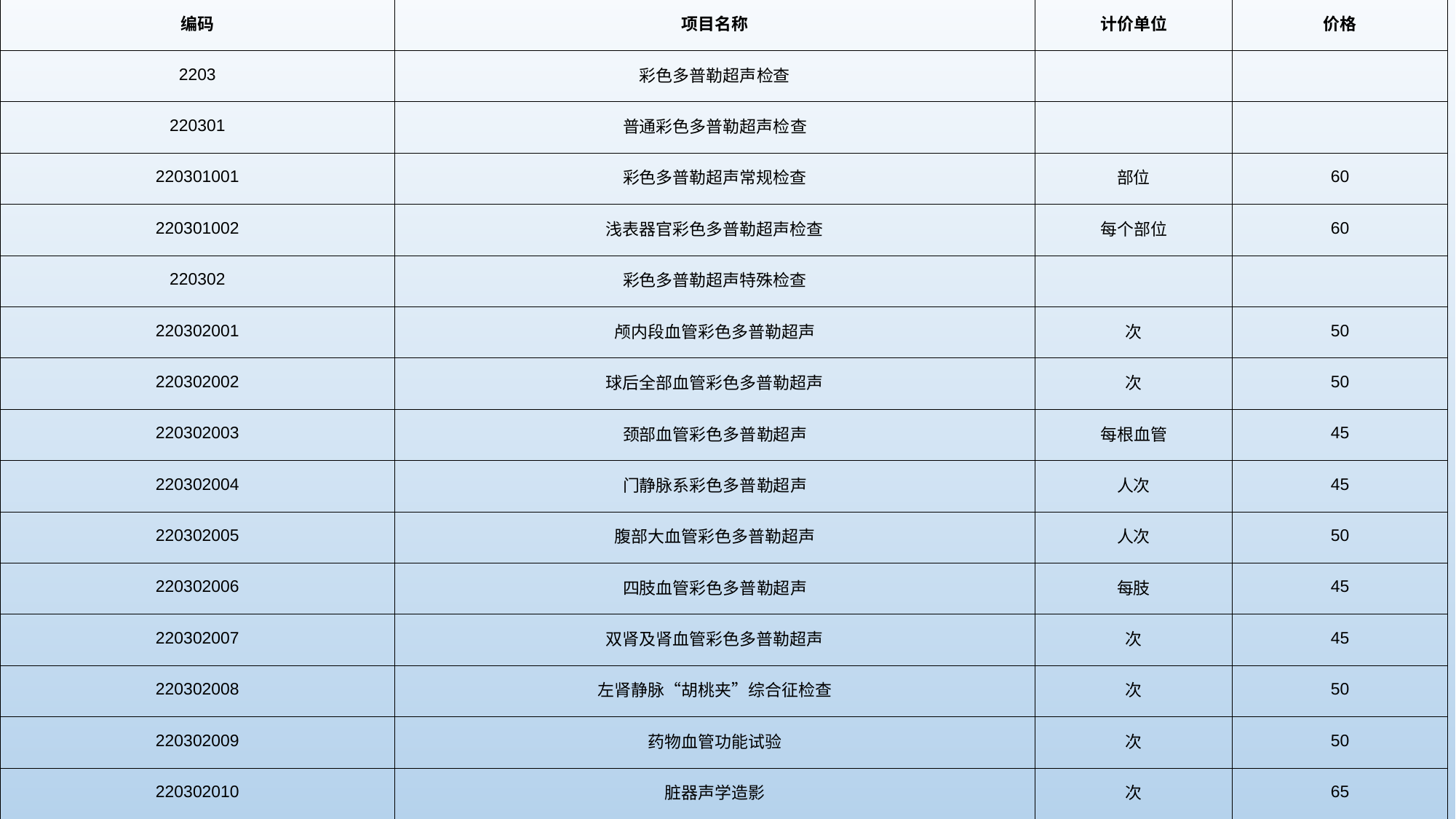

| 编码 | 项目名称 | 计价单位 | 价格 |
| --- | --- | --- | --- |
| 2203 | 彩色多普勒超声检查 |  |  |
| 220301 | 普通彩色多普勒超声检查 |  |  |
| 220301001 | 彩色多普勒超声常规检查 | 部位 | 60 |
| 220301002 | 浅表器官彩色多普勒超声检查 | 每个部位 | 60 |
| 220302 | 彩色多普勒超声特殊检查 |  |  |
| 220302001 | 颅内段血管彩色多普勒超声 | 次 | 50 |
| 220302002 | 球后全部血管彩色多普勒超声 | 次 | 50 |
| 220302003 | 颈部血管彩色多普勒超声 | 每根血管 | 45 |
| 220302004 | 门静脉系彩色多普勒超声 | 人次 | 45 |
| 220302005 | 腹部大血管彩色多普勒超声 | 人次 | 50 |
| 220302006 | 四肢血管彩色多普勒超声 | 每肢 | 45 |
| 220302007 | 双肾及肾血管彩色多普勒超声 | 次 | 45 |
| 220302008 | 左肾静脉“胡桃夹”综合征检查 | 次 | 50 |
| 220302009 | 药物血管功能试验 | 次 | 50 |
| 220302010 | 脏器声学造影 | 次 | 65 |